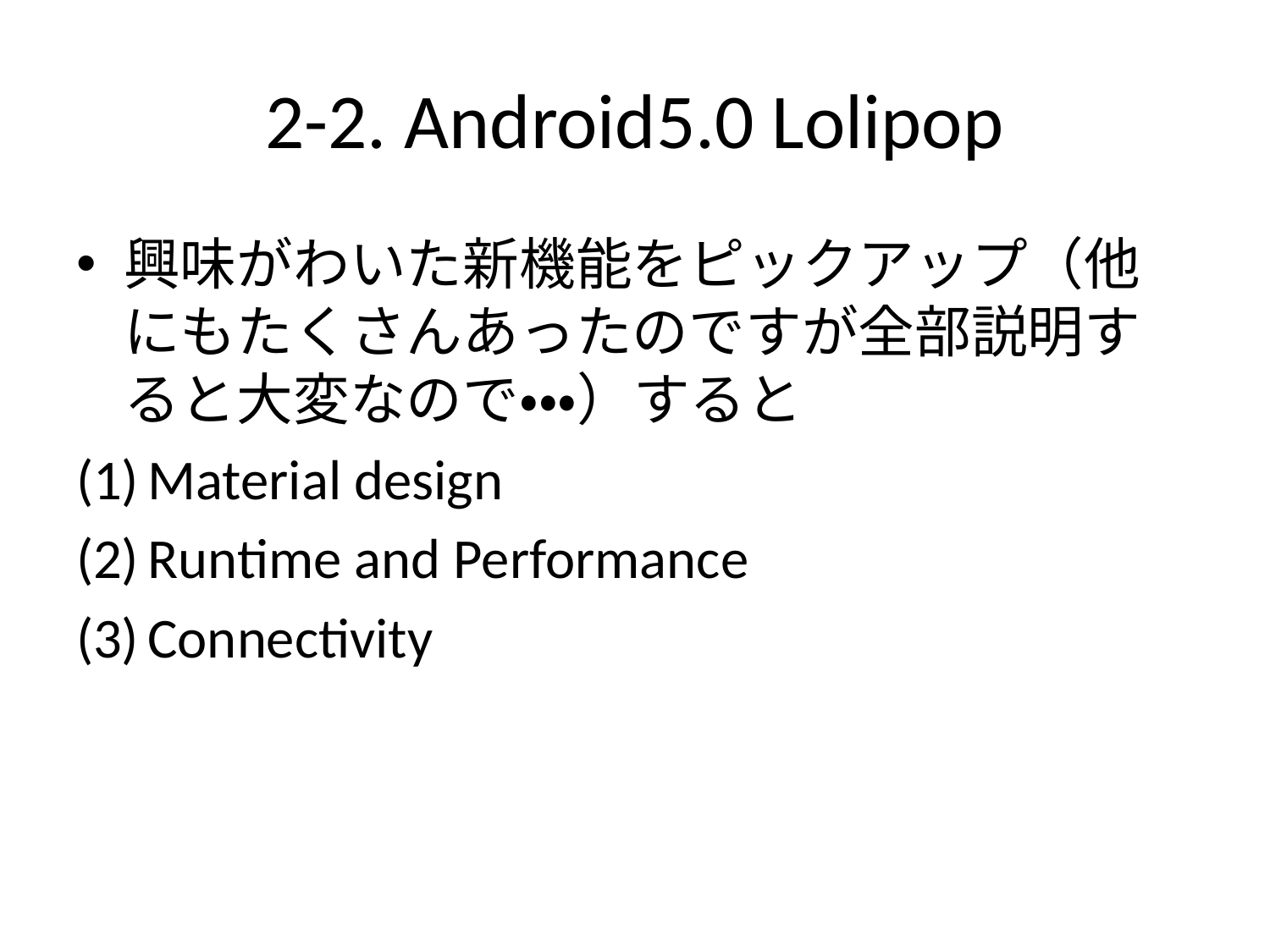

# 2-2. Android5.0 Lolipop
興味がわいた新機能をピックアップ（他にもたくさんあったのですが全部説明すると大変なので・・・）すると
Material design
Runtime and Performance
Connectivity